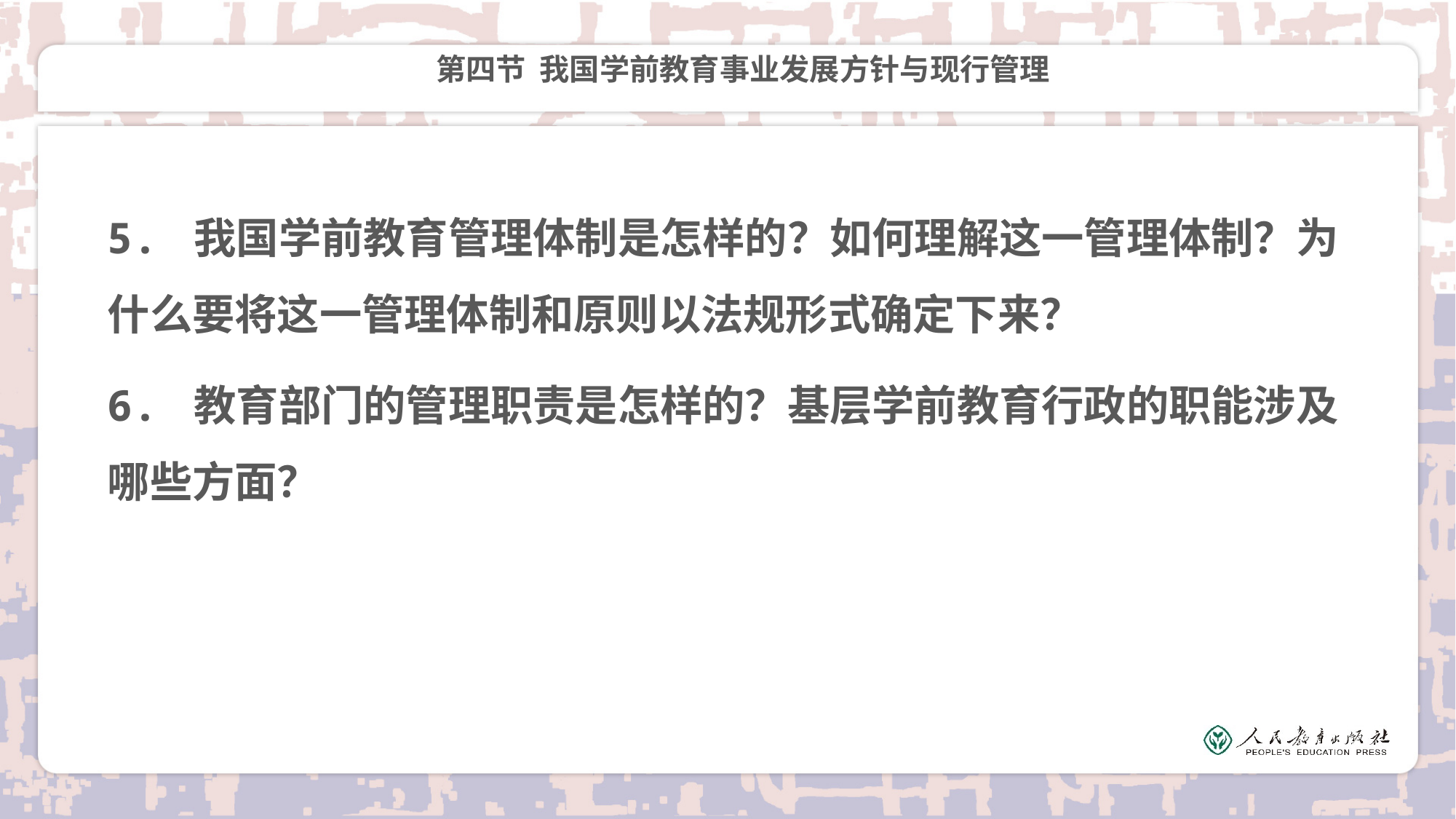

# 第四节  我国学前教育事业发展方针与现行管理
5. 我国学前教育管理体制是怎样的？如何理解这一管理体制？为什么要将这一管理体制和原则以法规形式确定下来？
6. 教育部门的管理职责是怎样的？基层学前教育行政的职能涉及哪些方面？